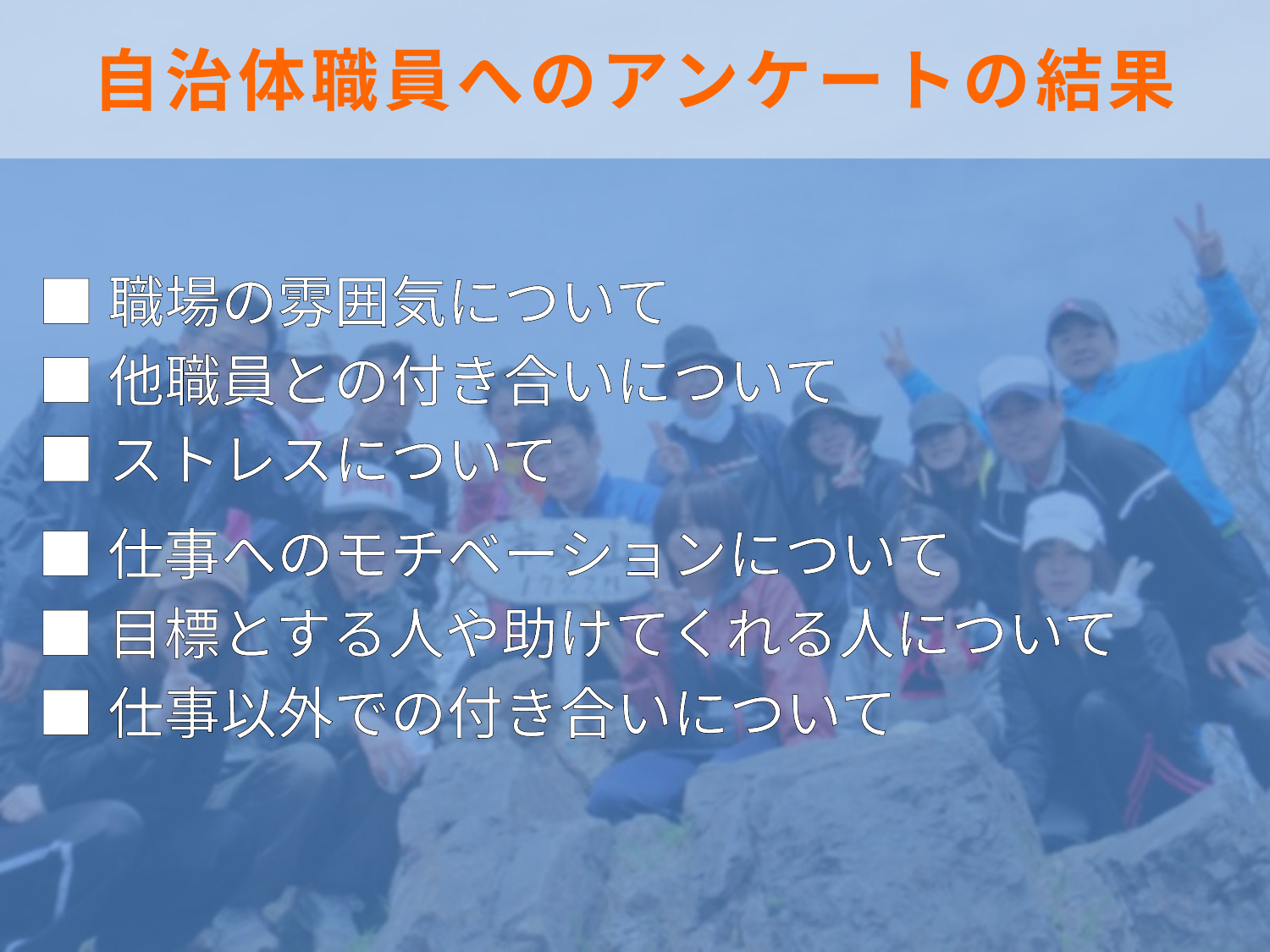

# 自治体職員へのアンケートの結果

■職場の雰囲気について
■他職員との付き合いについて
■ストレスについて
■仕事へのモチベーションについて
■目標とする人や助けてくれる人について
■仕事以外での付き合いについて